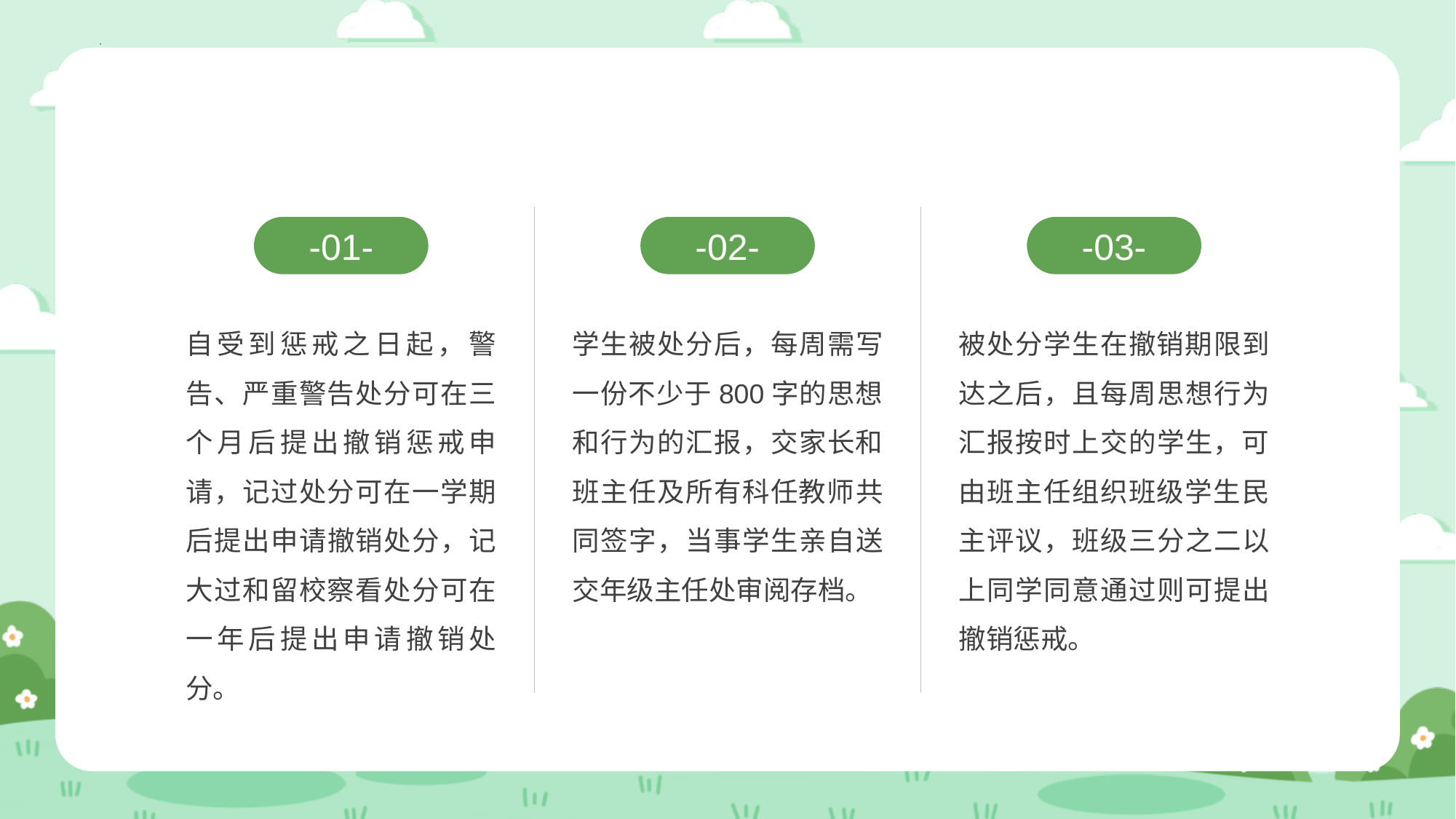

-01-
-02-
-03-
自受到惩戒之日起，警告、严重警告处分可在三个月后提出撤销惩戒申请，记过处分可在一学期后提出申请撤销处分，记大过和留校察看处分可在一年后提出申请撤销处分。
学生被处分后，每周需写一份不少于800字的思想和行为的汇报，交家长和班主任及所有科任教师共同签字，当事学生亲自送交年级主任处审阅存档。
被处分学生在撤销期限到达之后，且每周思想行为汇报按时上交的学生，可由班主任组织班级学生民主评议，班级三分之二以上同学同意通过则可提出撤销惩戒。